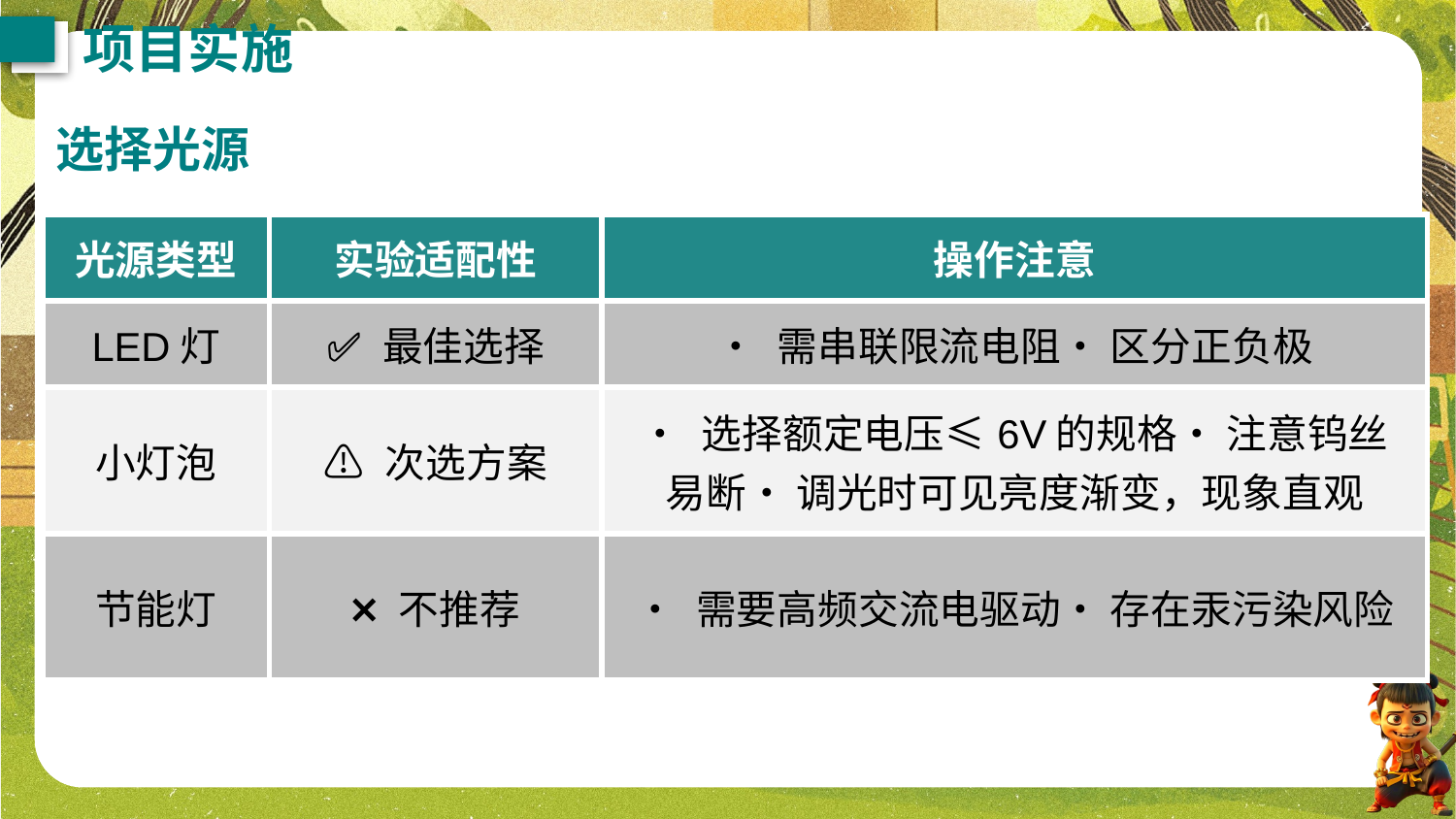

项目实施

选择光源
| 光源类型 | 实验适配性 | 操作注意 |
| --- | --- | --- |
| ​LED灯 | ✅ 最佳选择 | • 需串联限流电阻• 区分正负极 |
| 小灯泡 | ⚠️ 次选方案 | • 选择额定电压≤6V的规格• 注意钨丝易断• 调光时可见亮度渐变，现象直观 |
| 节能灯 | ❌ 不推荐 | • 需要高频交流电驱动• 存在汞污染风险 |